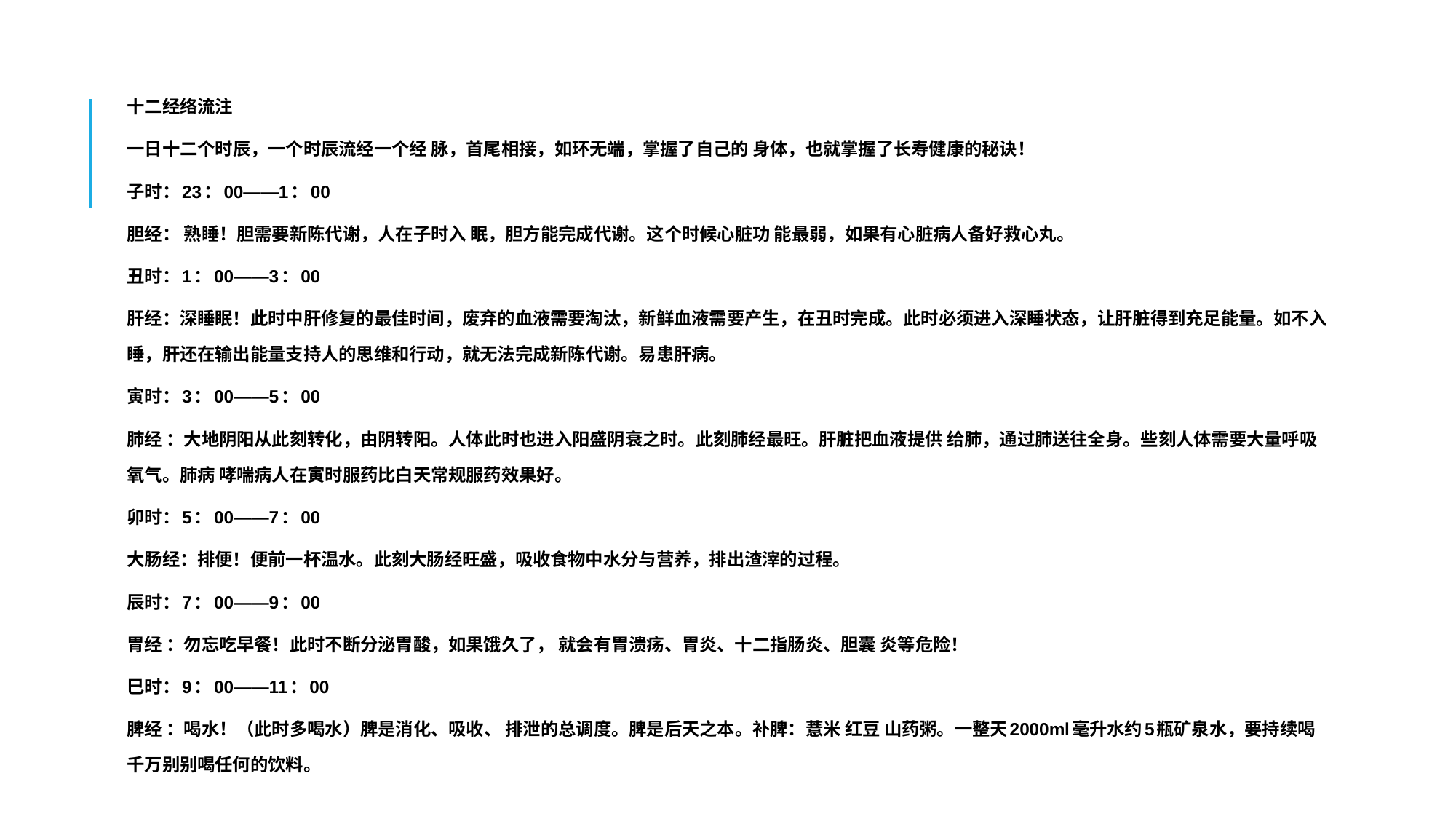

十二经络流注
一日十二个时辰，一个时辰流经一个经 脉，首尾相接，如环无端，掌握了自己的 身体，也就掌握了长寿健康的秘诀！
子时：23：00——1：00
胆经： 熟睡！胆需要新陈代谢，人在子时入 眠，胆方能完成代谢。这个时候心脏功 能最弱，如果有心脏病人备好救心丸。
丑时：1：00——3：00
肝经：深睡眠！此时中肝修复的最佳时间，废弃的血液需要淘汰，新鲜血液需要产生，在丑时完成。此时必须进入深睡状态，让肝脏得到充足能量。如不入睡，肝还在输出能量支持人的思维和行动，就无法完成新陈代谢。易患肝病。
寅时：3：00——5：00
肺经 ：大地阴阳从此刻转化，由阴转阳。人体此时也进入阳盛阴衰之时。此刻肺经最旺。肝脏把血液提供 给肺，通过肺送往全身。些刻人体需要大量呼吸氧气。肺病 哮喘病人在寅时服药比白天常规服药效果好。
卯时：5：00——7：00
大肠经：排便！便前一杯温水。此刻大肠经旺盛，吸收食物中水分与营养，排出渣滓的过程。
辰时：7：00——9：00
胃经 ：勿忘吃早餐！此时不断分泌胃酸，如果饿久了， 就会有胃溃疡、胃炎、十二指肠炎、胆囊 炎等危险！
巳时：9：00——11：00
脾经 ：喝水！（此时多喝水）脾是消化、吸收、 排泄的总调度。脾是后天之本。补脾：薏米 红豆 山药粥。一整天2000ml毫升水约5瓶矿泉水，要持续喝千万别别喝任何的饮料。